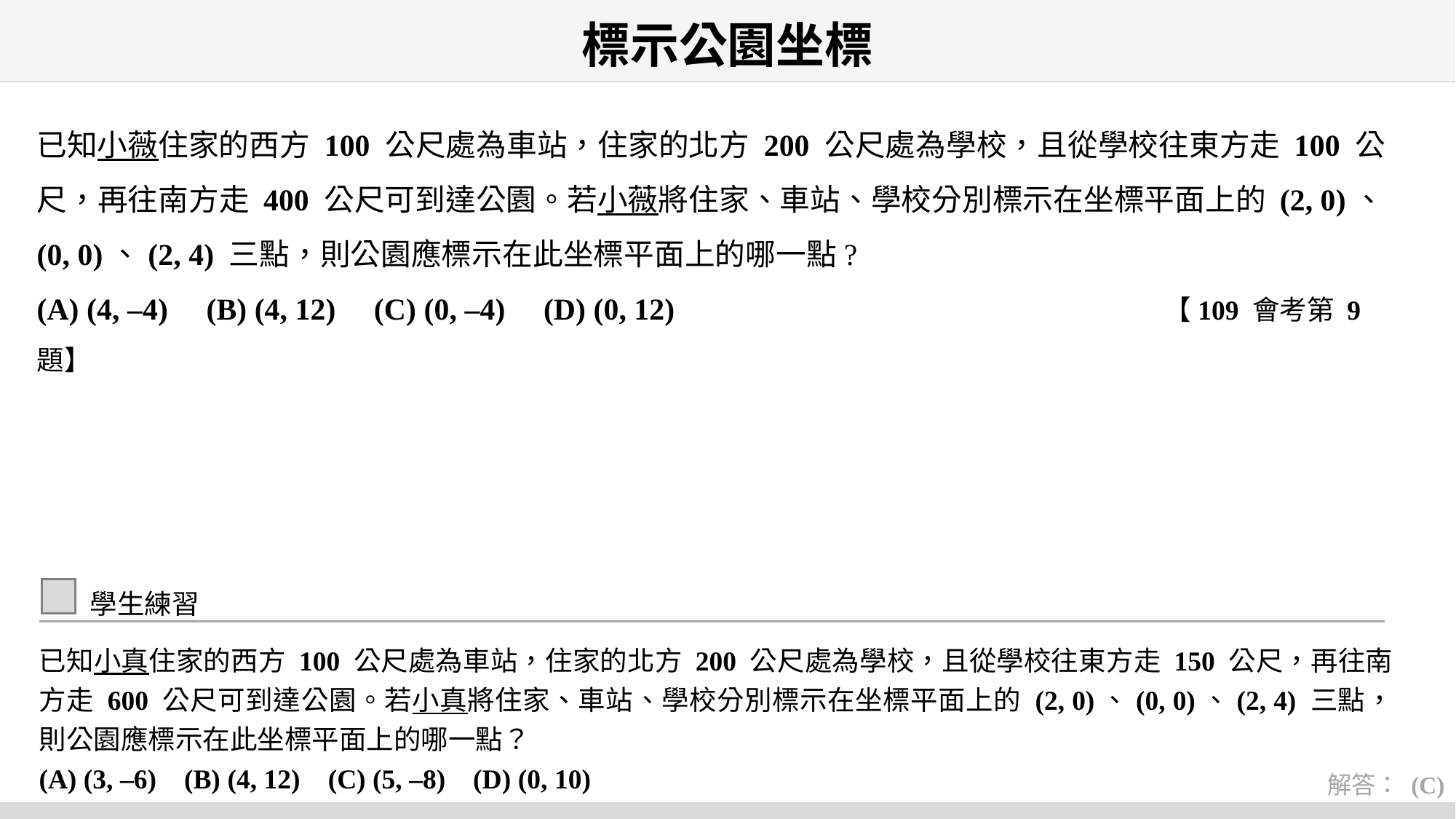

# 標示公園坐標
已知小薇住家的西方 100 公尺處為車站，住家的北方 200 公尺處為學校，且從學校往東方走 100 公尺，再往南方走 400 公尺可到達公園。若小薇將住家、車站、學校分別標示在坐標平面上的 (2, 0)、(0, 0)、(2, 4) 三點，則公園應標示在此坐標平面上的哪一點?
(A) (4, –4)     (B) (4, 12)     (C) (0, –4)     (D) (0, 12)                                                               【109 會考第 9 題】
學生練習

已知小真住家的西方 100 公尺處為車站，住家的北方 200 公尺處為學校，且從學校往東方走 150 公尺，再往南方走 600 公尺可到達公園。若小真將住家、車站、學校分別標示在坐標平面上的 (2, 0)、(0, 0)、(2, 4) 三點，則公園應標示在此坐標平面上的哪一點？
(A) (3, –6)    (B) (4, 12)    (C) (5, –8)    (D) (0, 10)
解答： (C)